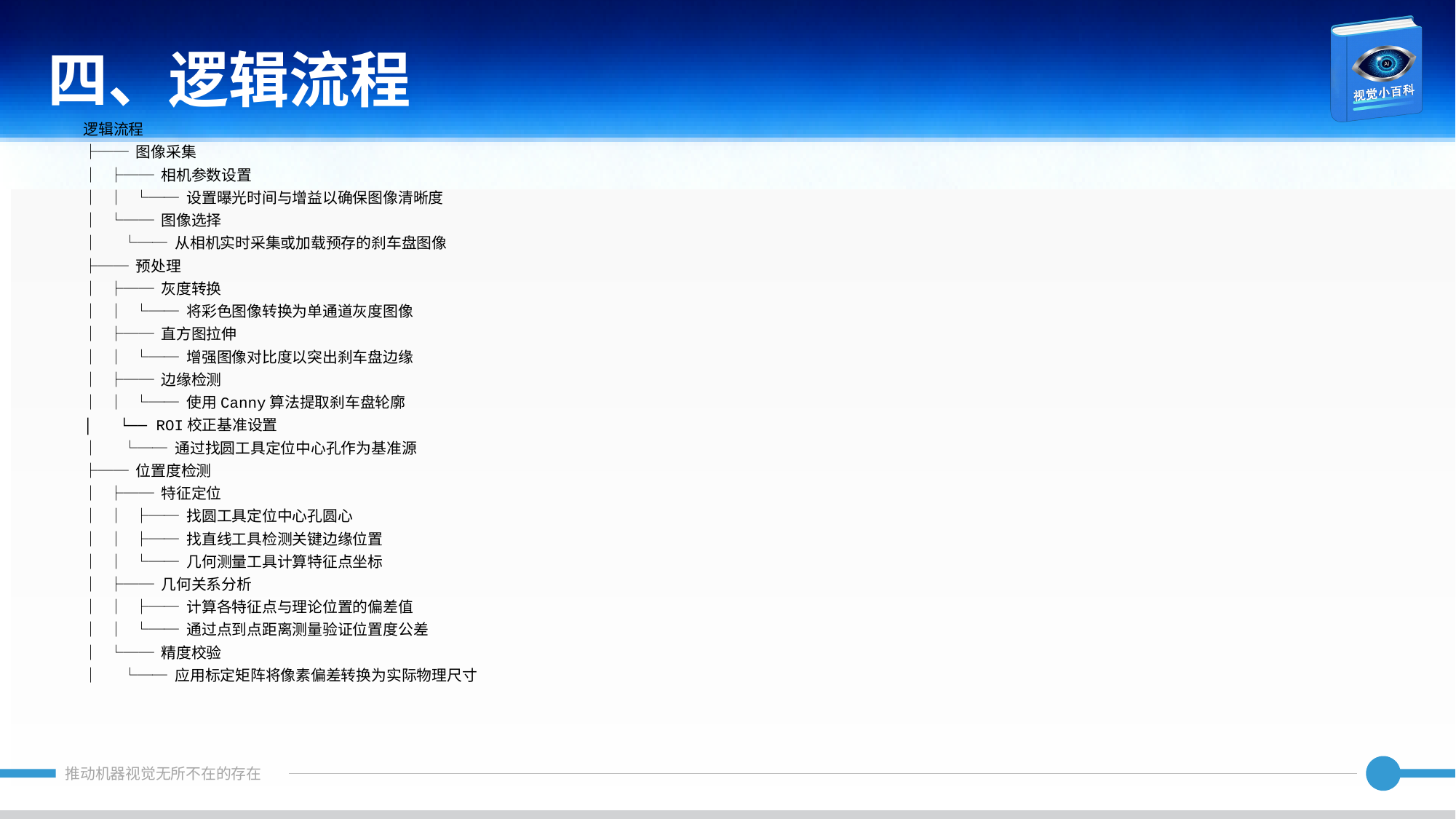

四、逻辑流程

逻辑流程
├── 图像采集
│   ├── 相机参数设置
│   │   └── 设置曝光时间与增益以确保图像清晰度
│   └── 图像选择
│       └── 从相机实时采集或加载预存的刹车盘图像
├── 预处理
│   ├── 灰度转换
│   │   └── 将彩色图像转换为单通道灰度图像
│   ├── 直方图拉伸
│   │   └── 增强图像对比度以突出刹车盘边缘
│   ├── 边缘检测
│   │   └── 使用Canny算法提取刹车盘轮廓
│   └── ROI校正基准设置
│       └── 通过找圆工具定位中心孔作为基准源
├── 位置度检测
│   ├── 特征定位
│   │   ├── 找圆工具定位中心孔圆心
│   │   ├── 找直线工具检测关键边缘位置
│   │   └── 几何测量工具计算特征点坐标
│   ├── 几何关系分析
│   │   ├── 计算各特征点与理论位置的偏差值
│   │   └── 通过点到点距离测量验证位置度公差
│   └── 精度校验
│       └── 应用标定矩阵将像素偏差转换为实际物理尺寸
8